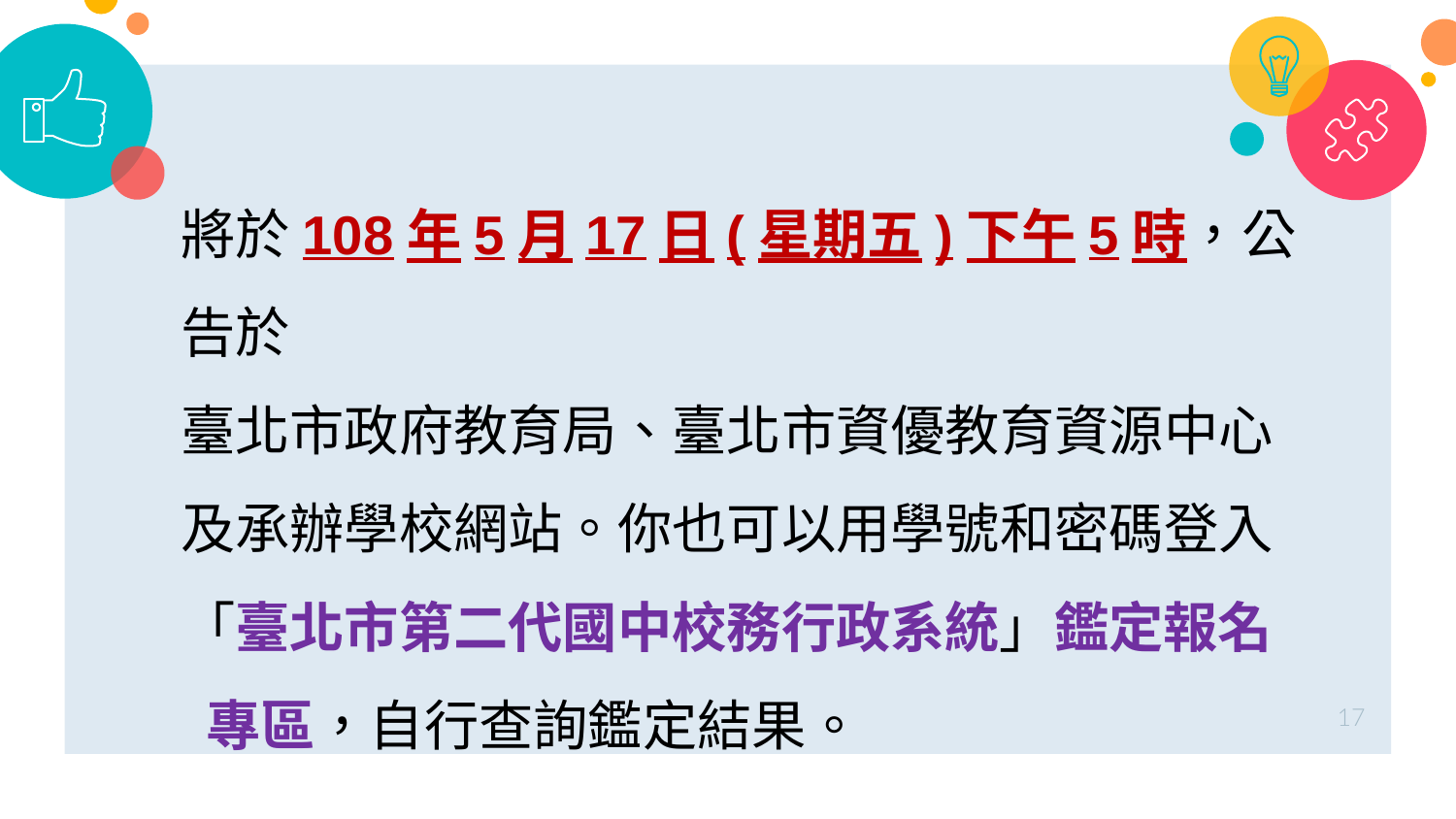

將於108年5月17日(星期五)下午5時，公告於
臺北市政府教育局、臺北市資優教育資源中心及承辦學校網站。你也可以用學號和密碼登入
「臺北市第二代國中校務行政系統」鑑定報名
 專區，自行查詢鑑定結果。
17